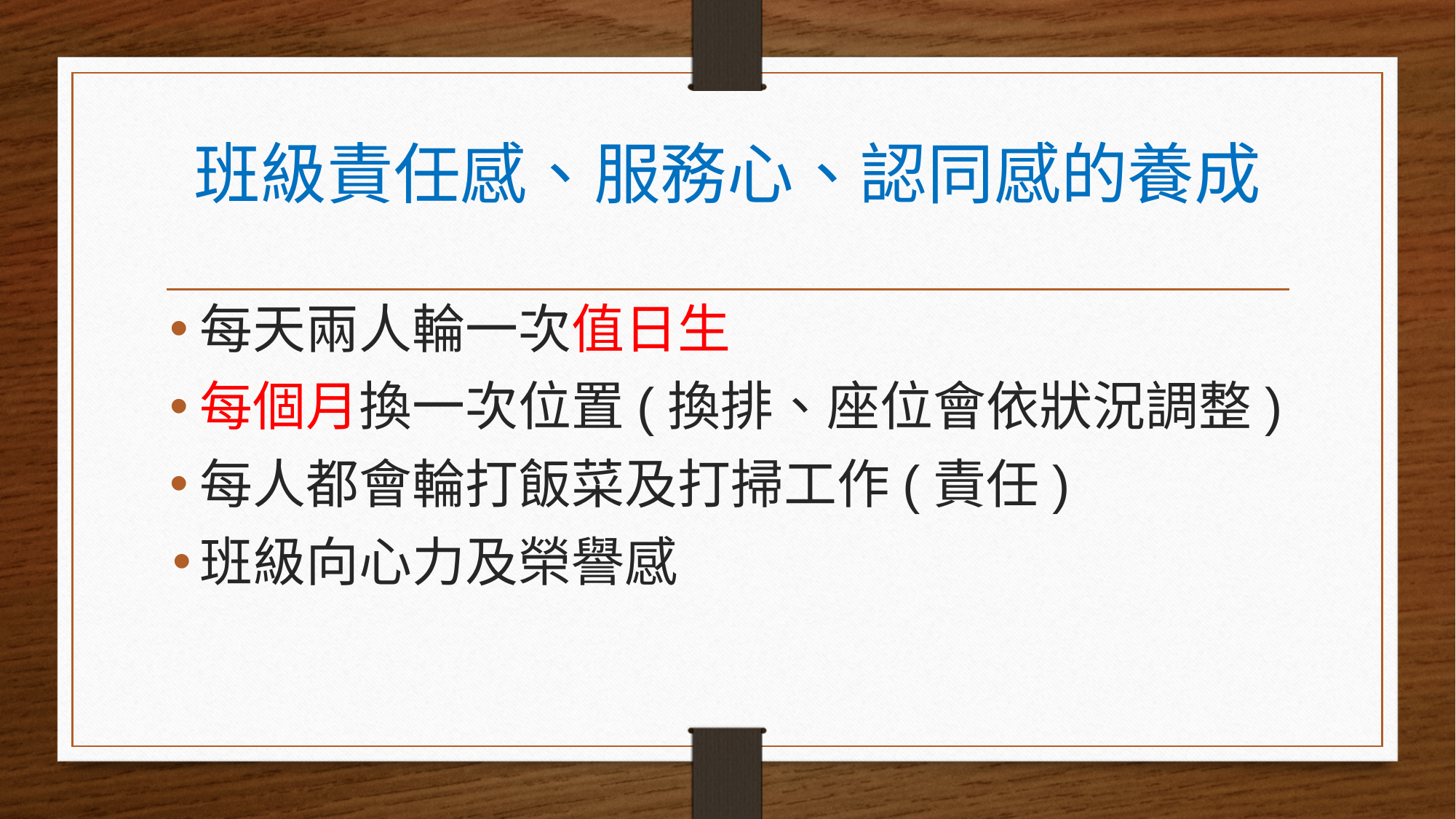

# 班級責任感、服務心、認同感的養成
每天兩人輪一次值日生
每個月換一次位置(換排、座位會依狀況調整)
每人都會輪打飯菜及打掃工作(責任)
班級向心力及榮譽感